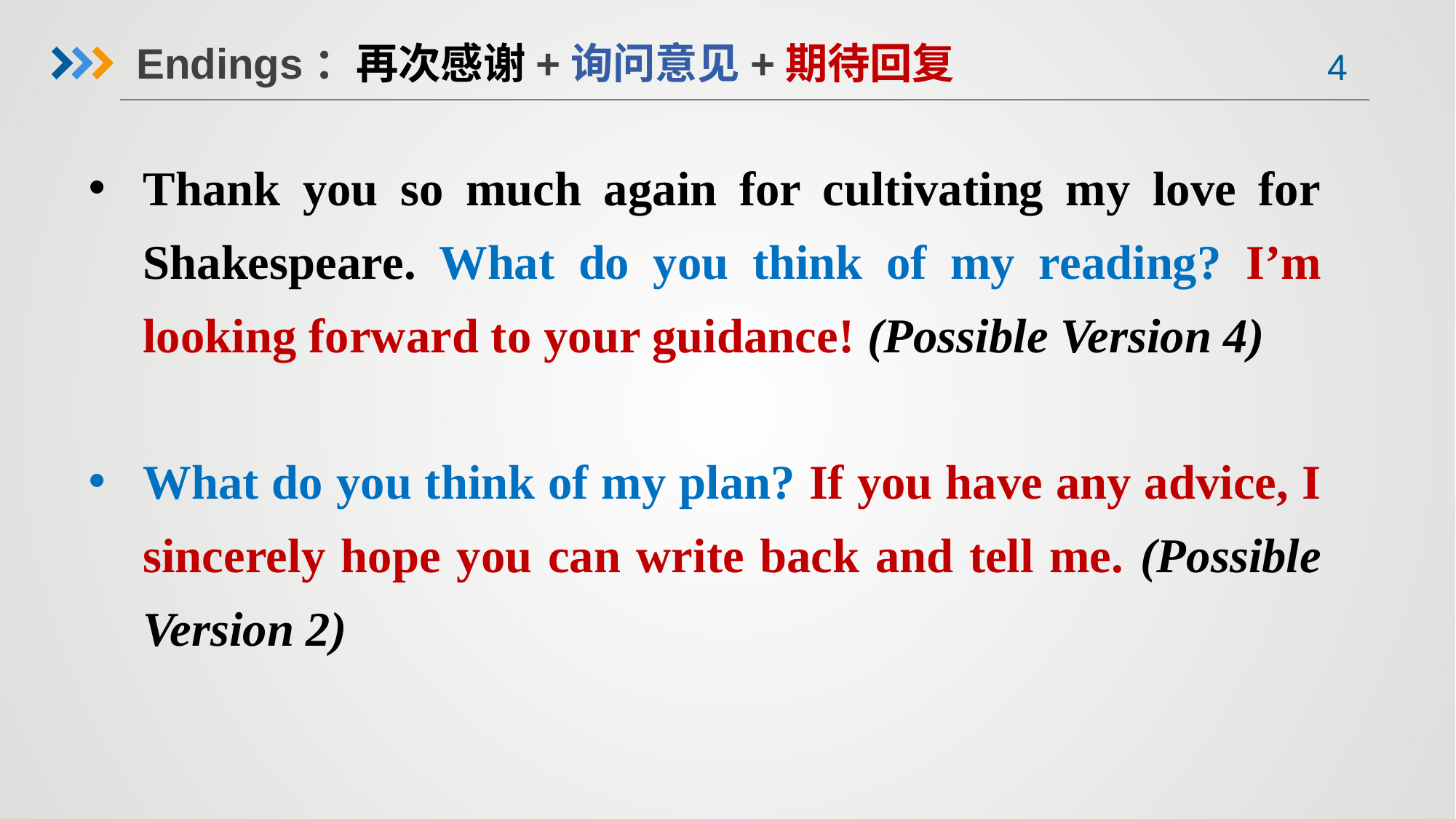

Endings：再次感谢+询问意见+期待回复
Thank you so much again for cultivating my love for Shakespeare. What do you think of my reading? I’m looking forward to your guidance! (Possible Version 4)

What do you think of my plan? If you have any advice, I sincerely hope you can write back and tell me. (Possible Version 2)